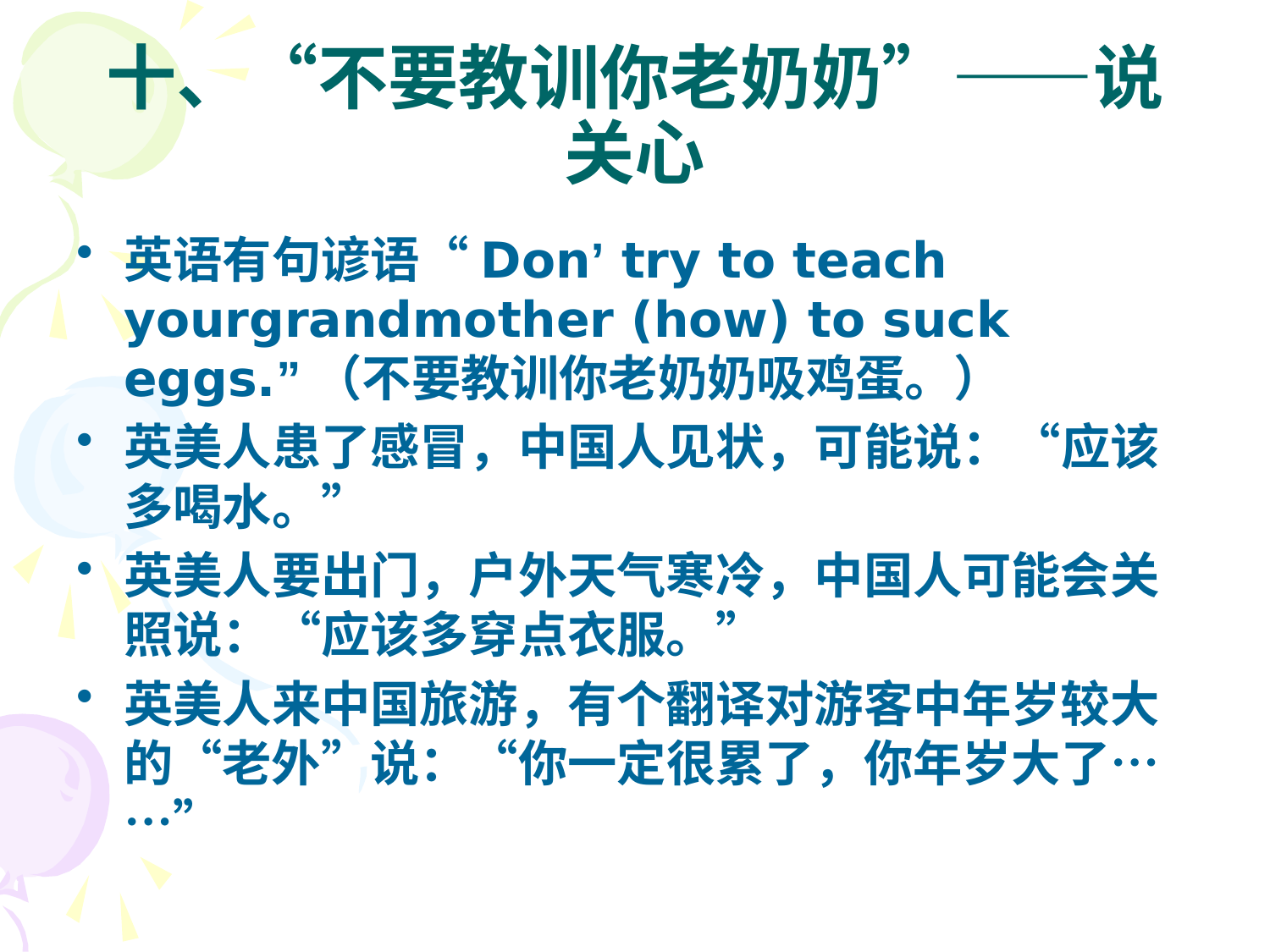

# 十、“不要教训你老奶奶”——说 关心
英语有句谚语“Don’ try to teach yourgrandmother (how) to suck eggs.”（不要教训你老奶奶吸鸡蛋。）
英美人患了感冒，中国人见状，可能说：“应该多喝水。”
英美人要出门，户外天气寒冷，中国人可能会关照说：“应该多穿点衣服。”
英美人来中国旅游，有个翻译对游客中年岁较大的“老外”说：“你一定很累了，你年岁大了……”